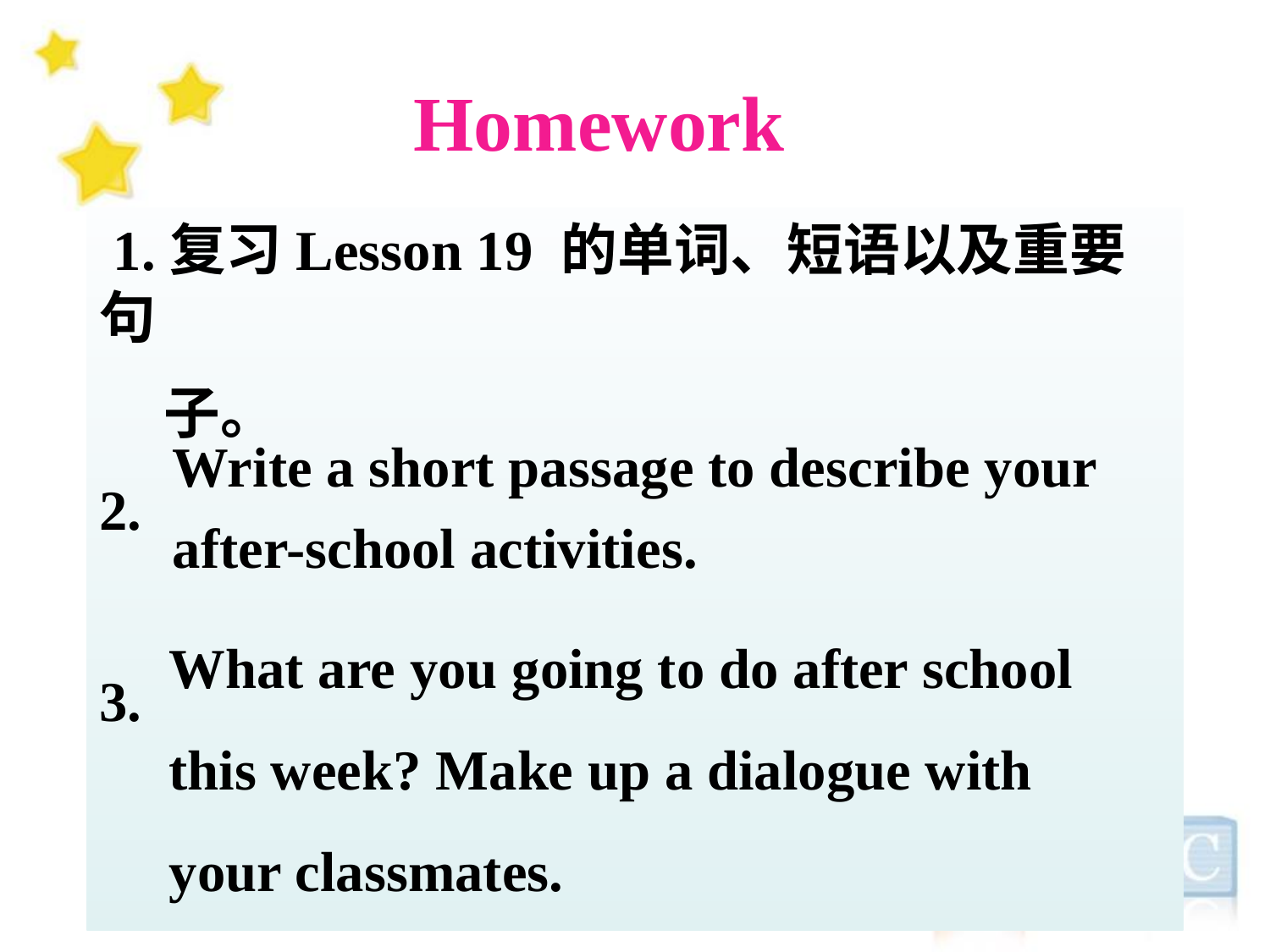

Homework
 1.复习Lesson 19 的单词、短语以及重要句
    子。
2.

3.

Write a short passage to describe your after-school activities.
What are you going to do after school this week? Make up a dialogue with your classmates.